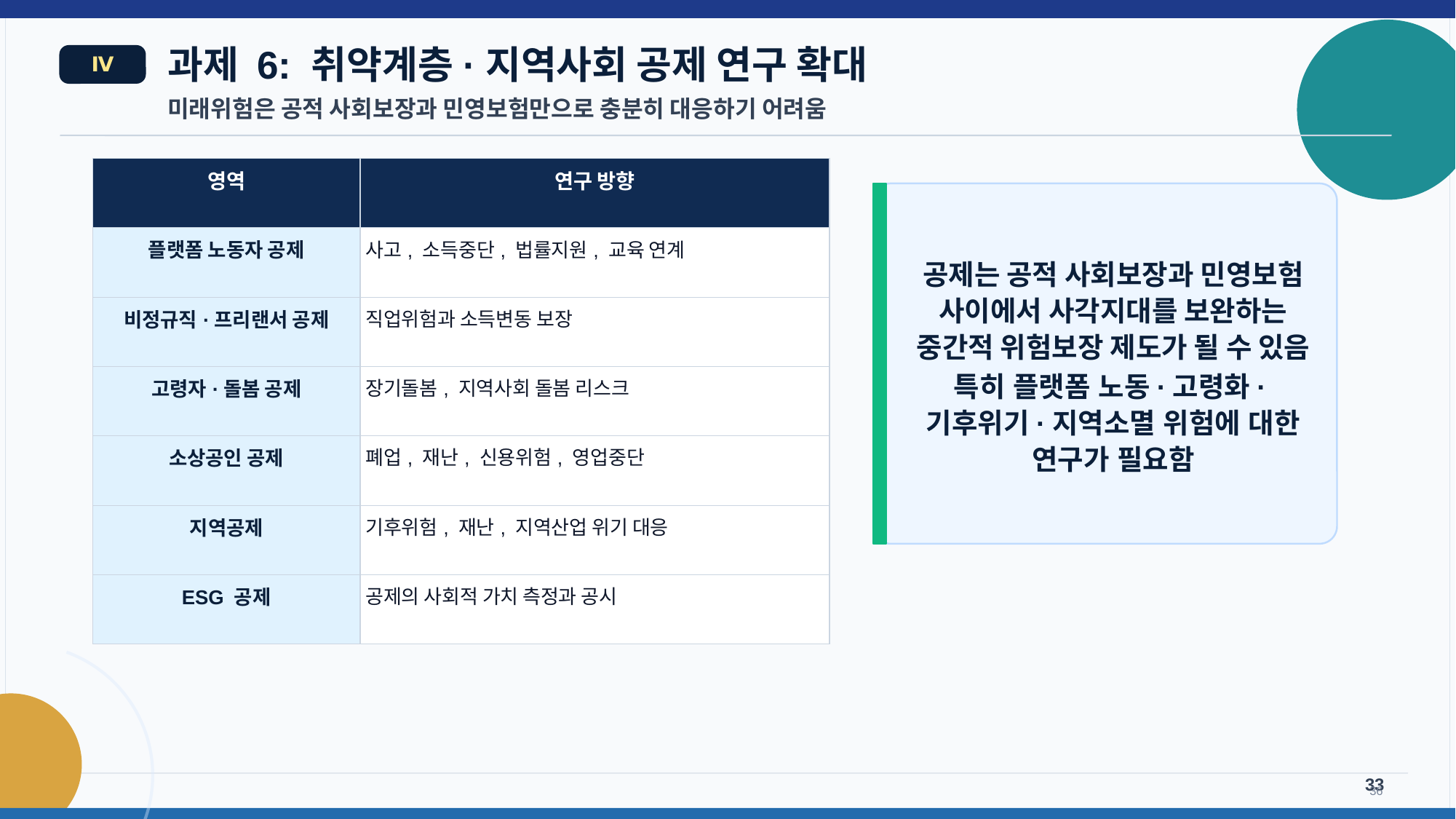

과제 6: 취약계층·지역사회 공제 연구 확대

Ⅳ
미래위험은 공적 사회보장과 민영보험만으로 충분히 대응하기 어려움

| 영역 | 연구 방향 |
| --- | --- |
| 플랫폼 노동자 공제 | 사고, 소득중단, 법률지원, 교육 연계 |
| 비정규직·프리랜서 공제 | 직업위험과 소득변동 보장 |
| 고령자·돌봄 공제 | 장기돌봄, 지역사회 돌봄 리스크 |
| 소상공인 공제 | 폐업, 재난, 신용위험, 영업중단 |
| 지역공제 | 기후위험, 재난, 지역산업 위기 대응 |
| ESG 공제 | 공제의 사회적 가치 측정과 공시 |

공제는 공적 사회보장과 민영보험 사이에서 사각지대를 보완하는 중간적 위험보장 제도가 될 수 있음
특히 플랫폼 노동·고령화·기후위기·지역소멸 위험에 대한 연구가 필요함

33
36